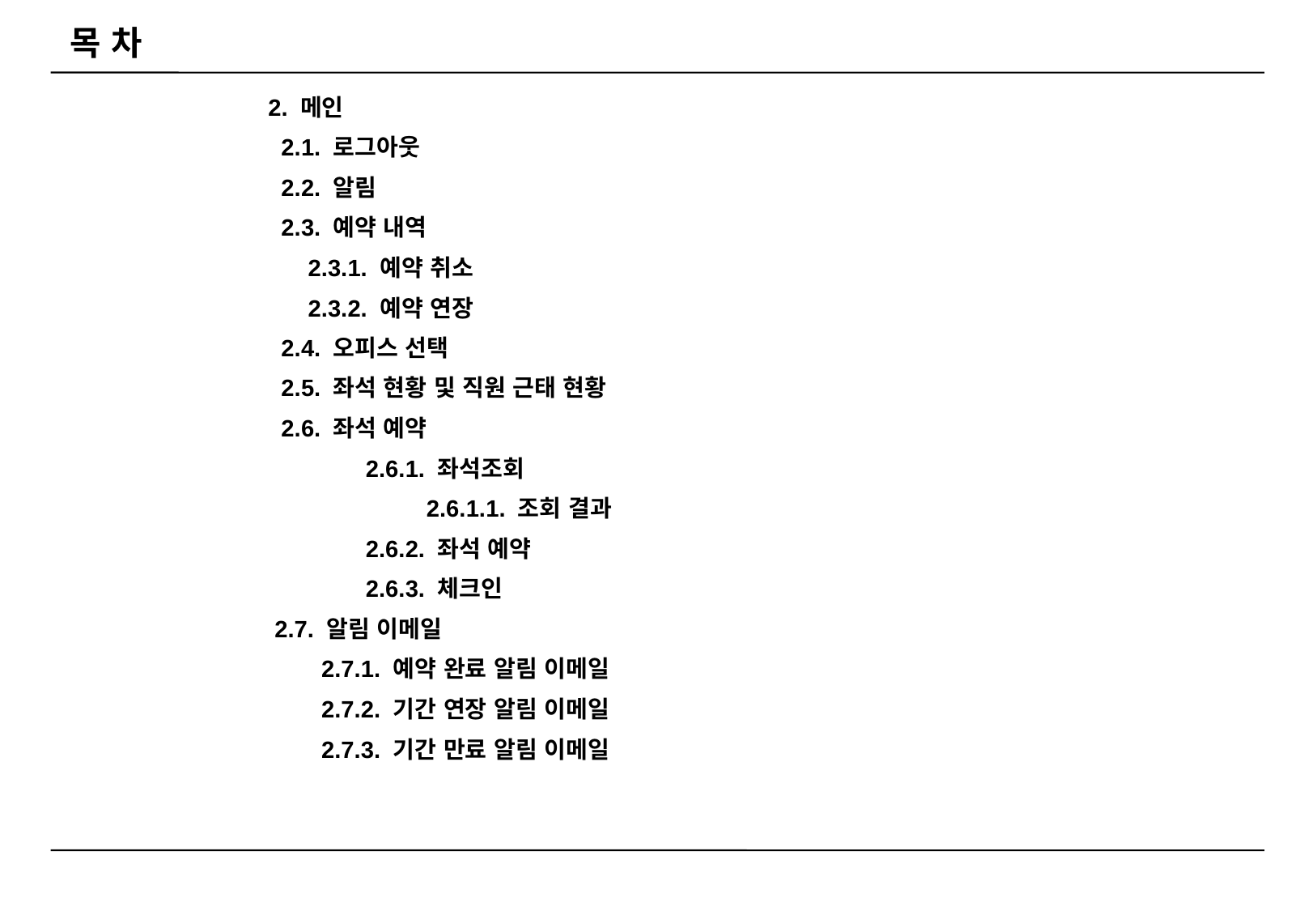

목 차
2. 메인
2.1. 로그아웃
2.2. 알림
2.3. 예약 내역
    2.3.1. 예약 취소
    2.3.2. 예약 연장
2.4. 오피스 선택
2.5. 좌석 현황 및 직원 근태 현황
2.6. 좌석 예약
2.6.1. 좌석조회
2.6.1.1. 조회 결과
2.6.2. 좌석 예약
2.6.3. 체크인
2.7. 알림 이메일
       2.7.1. 예약 완료 알림 이메일
       2.7.2. 기간 연장 알림 이메일
       2.7.3. 기간 만료 알림 이메일